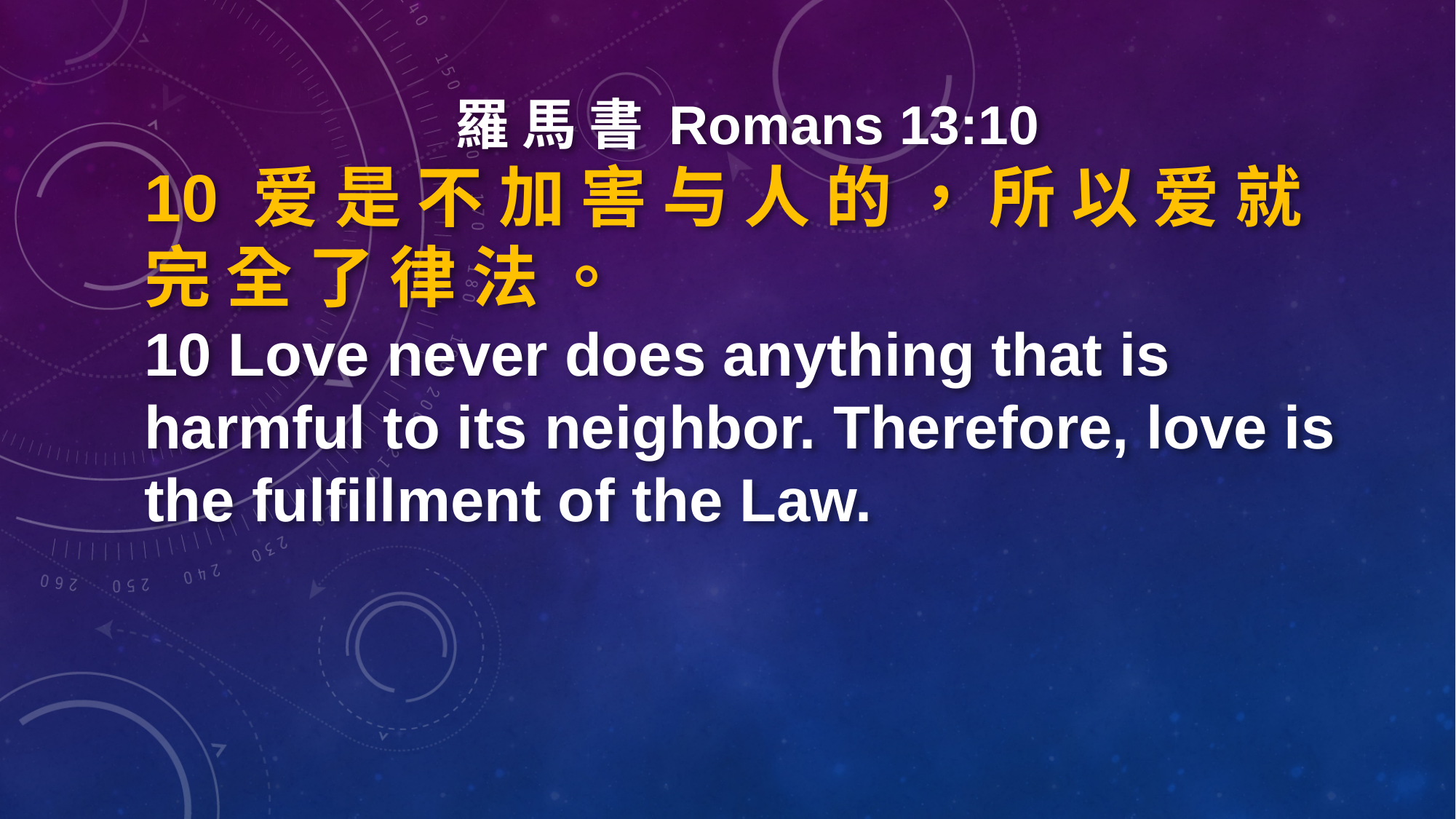

羅 馬 書 Romans 13:10
10 爱 是 不 加 害 与 人 的 ， 所 以 爱 就 完 全 了 律 法 。
10 Love never does anything that is harmful to its neighbor. Therefore, love is the fulfillment of the Law.